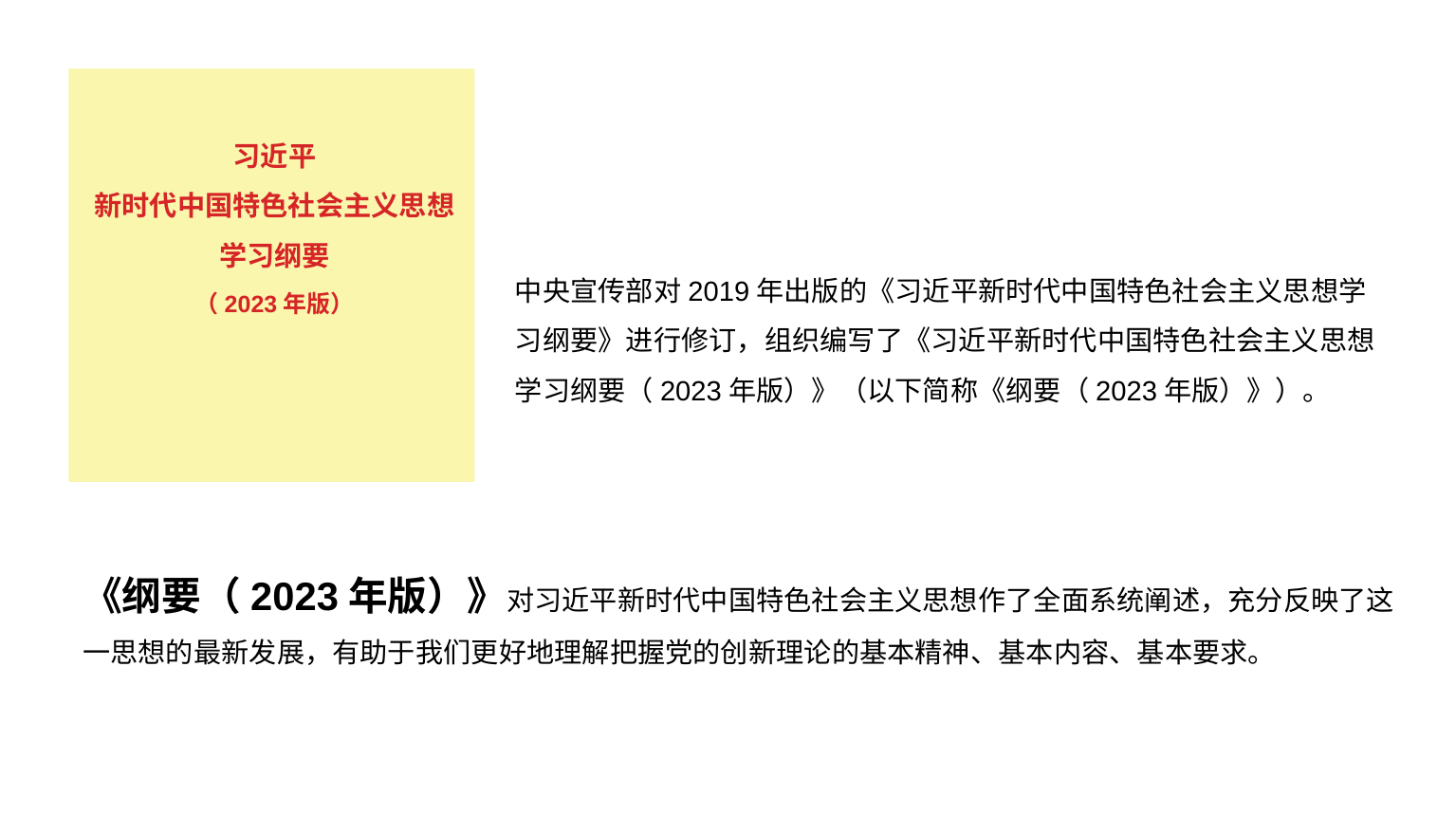

习近平
新时代中国特色社会主义思想
学习纲要

（2023年版）
中央宣传部对2019年出版的《习近平新时代中国特色社会主义思想学习纲要》进行修订，组织编写了《习近平新时代中国特色社会主义思想学习纲要（2023年版）》（以下简称《纲要（2023年版）》）。
《纲要（2023年版）》对习近平新时代中国特色社会主义思想作了全面系统阐述，充分反映了这一思想的最新发展，有助于我们更好地理解把握党的创新理论的基本精神、基本内容、基本要求。